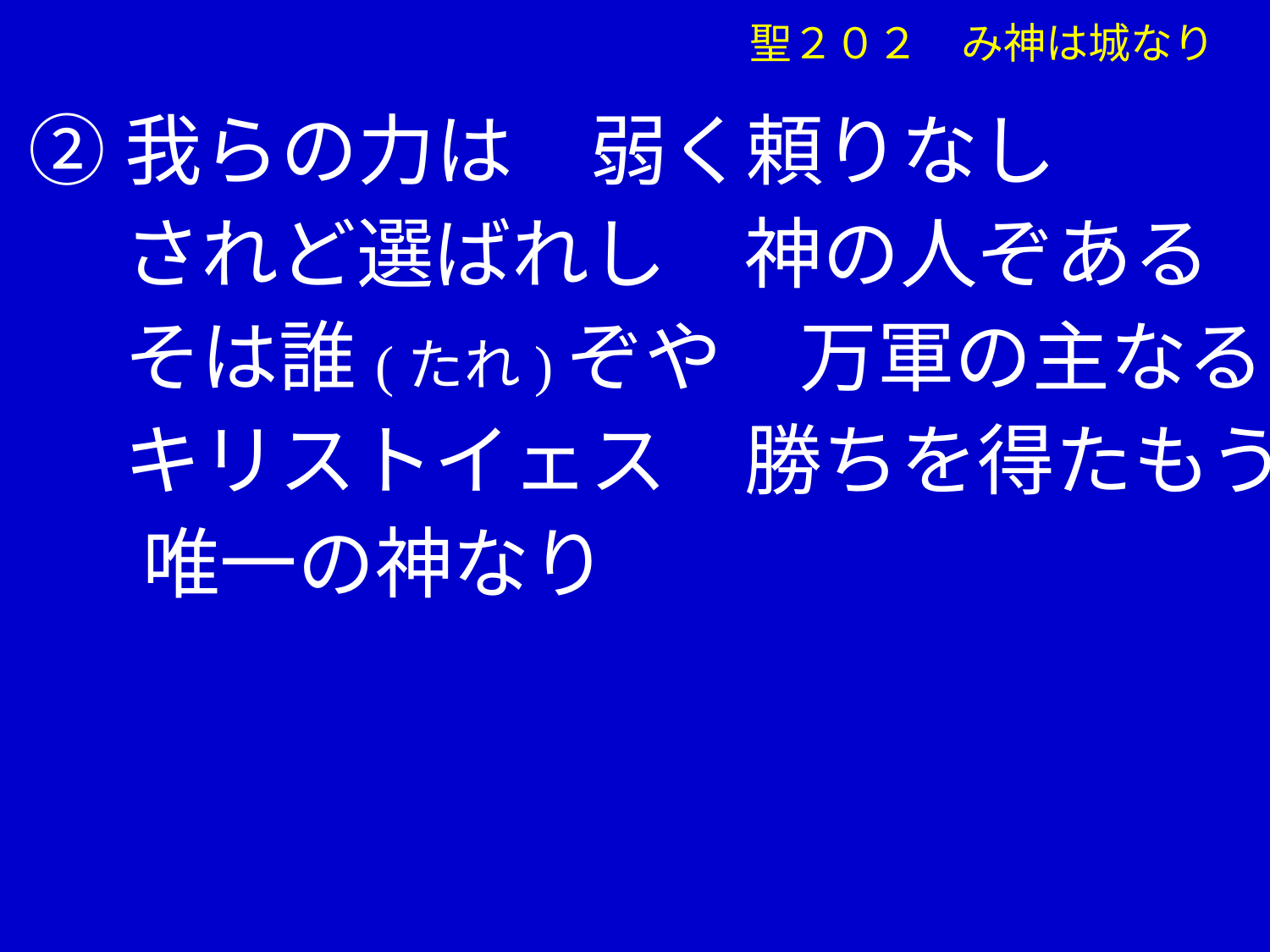

②我らの力は　弱く頼りなし
　 されど選ばれし　神の人ぞある
　 そは誰(たれ)ぞや　万軍の主なる
　 キリストイェス　勝ちを得たもう
 　唯一の神なり
聖２０２　み神は城なり